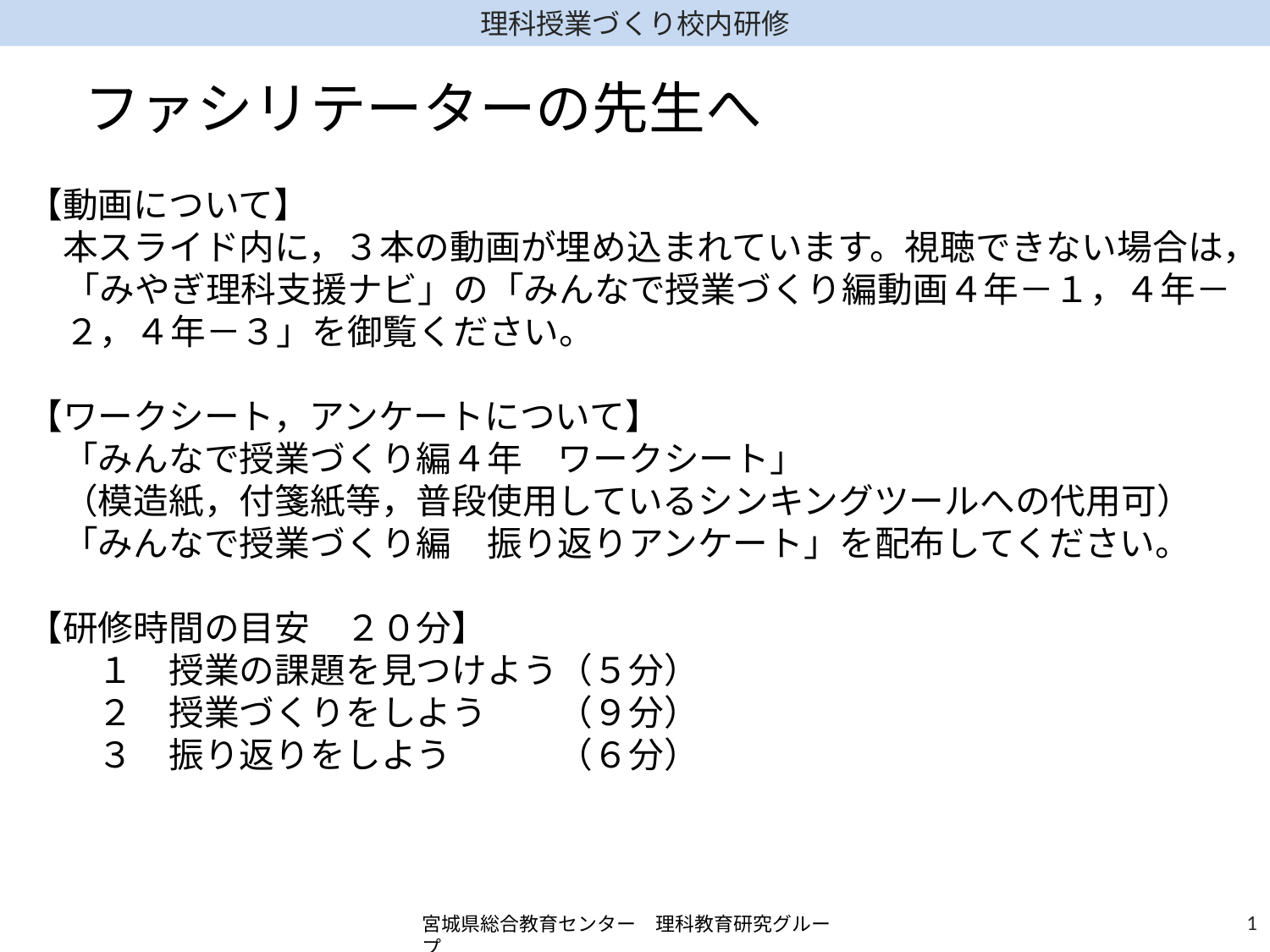

ファシリテーターの先生へ

【動画について】
　本スライド内に，３本の動画が埋め込まれています。視聴できない場合は，「みやぎ理科支援ナビ」の「みんなで授業づくり編動画４年－１，４年－２，４年－３」を御覧ください。

【ワークシート，アンケートについて】
　「みんなで授業づくり編４年　ワークシート」
　（模造紙，付箋紙等，普段使用しているシンキングツールへの代用可）
　「みんなで授業づくり編　振り返りアンケート」を配布してください。

【研修時間の目安　２０分】
　　１　授業の課題を見つけよう（５分）
　　２　授業づくりをしよう　　（９分）
　　３　振り返りをしよう　　　（６分）

1